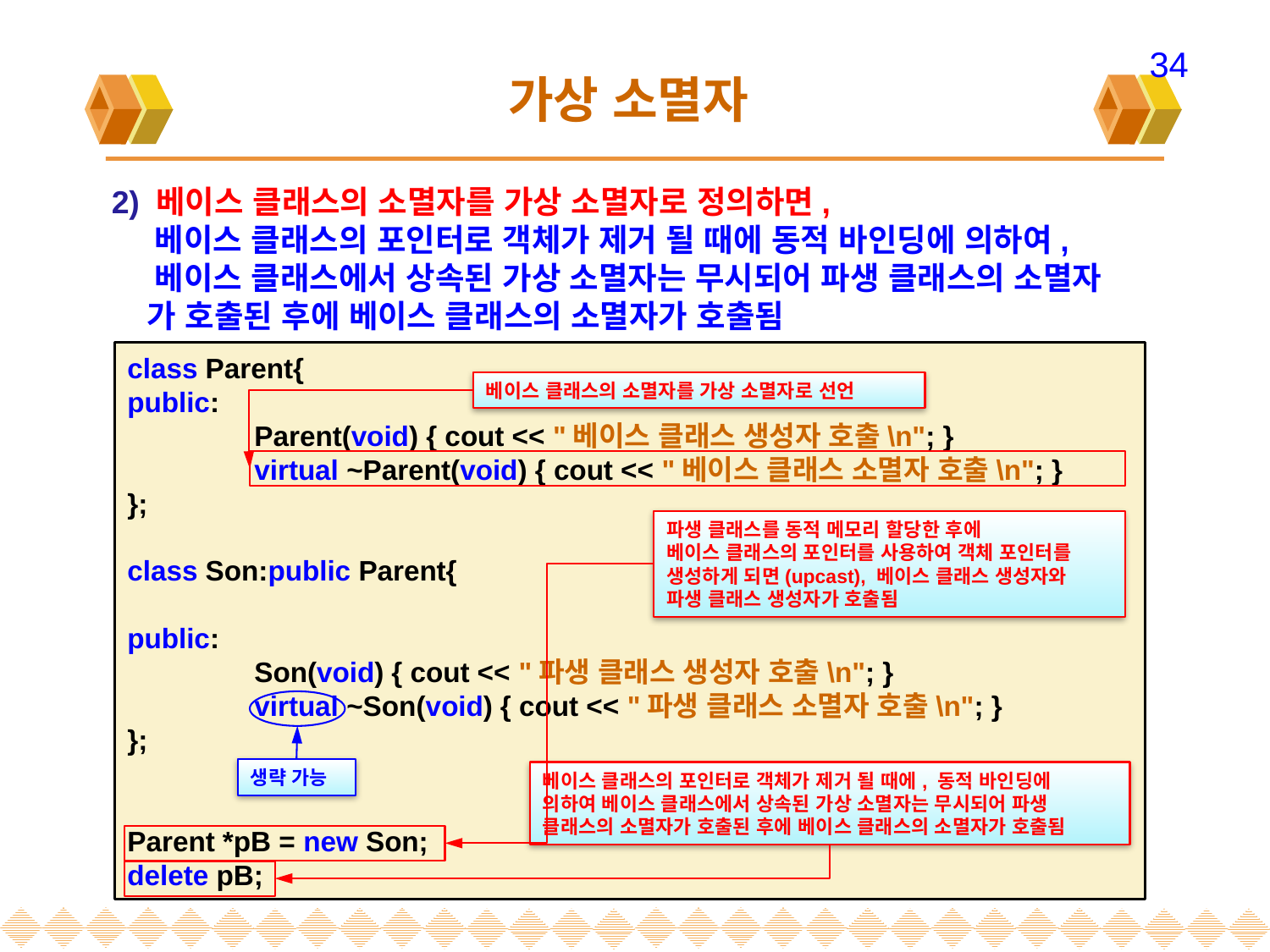

34
# 가상 소멸자
2) 베이스 클래스의 소멸자를 가상 소멸자로 정의하면,
    베이스 클래스의 포인터로 객체가 제거 될 때에 동적 바인딩에 의하여,
    베이스 클래스에서 상속된 가상 소멸자는 무시되어 파생 클래스의 소멸자
    가 호출된 후에 베이스 클래스의 소멸자가 호출됨

class Parent{
public:
	Parent(void) { cout << "베이스 클래스 생성자 호출\n"; }
	virtual ~Parent(void) { cout << "베이스 클래스 소멸자 호출\n"; }
};

class Son:public Parent{

public:
	Son(void) { cout << "파생 클래스 생성자 호출\n"; }
	virtual ~Son(void) { cout << "파생 클래스 소멸자 호출\n"; }
};

Parent *pB = new Son;
delete pB;
베이스 클래스의 소멸자를 가상 소멸자로 선언

파생 클래스를 동적 메모리 할당한 후에
베이스 클래스의 포인터를 사용하여 객체 포인터를
생성하게 되면(upcast), 베이스 클래스 생성자와
파생 클래스 생성자가 호출됨

생략 가능
베이스 클래스의 포인터로 객체가 제거 될 때에, 동적 바인딩에
의하여 베이스 클래스에서 상속된 가상 소멸자는 무시되어 파생
클래스의 소멸자가 호출된 후에 베이스 클래스의 소멸자가 호출됨